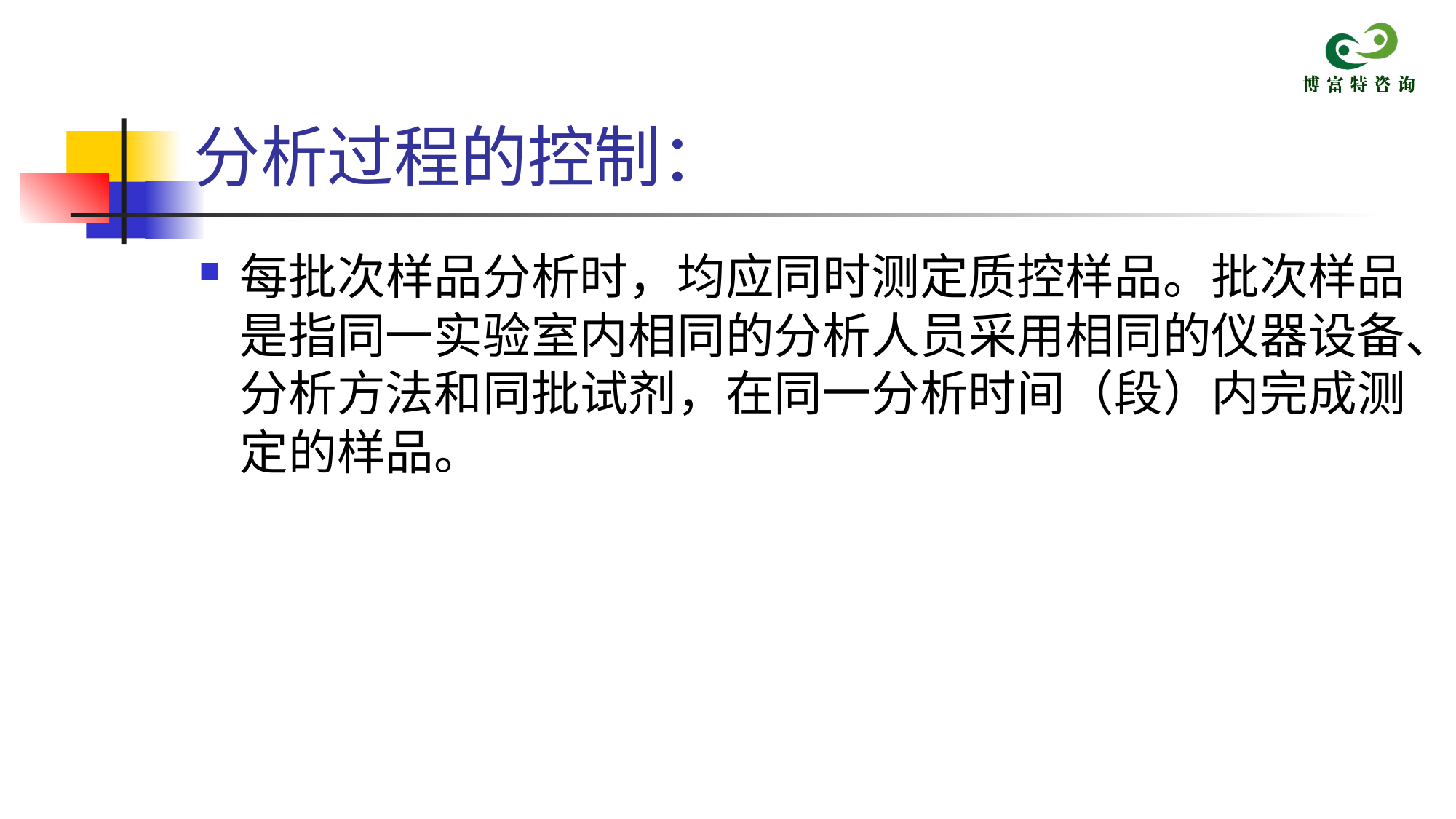

# 分析过程的控制：
每批次样品分析时，均应同时测定质控样品。批次样品是指同一实验室内相同的分析人员采用相同的仪器设备、分析方法和同批试剂，在同一分析时间（段）内完成测定的样品。